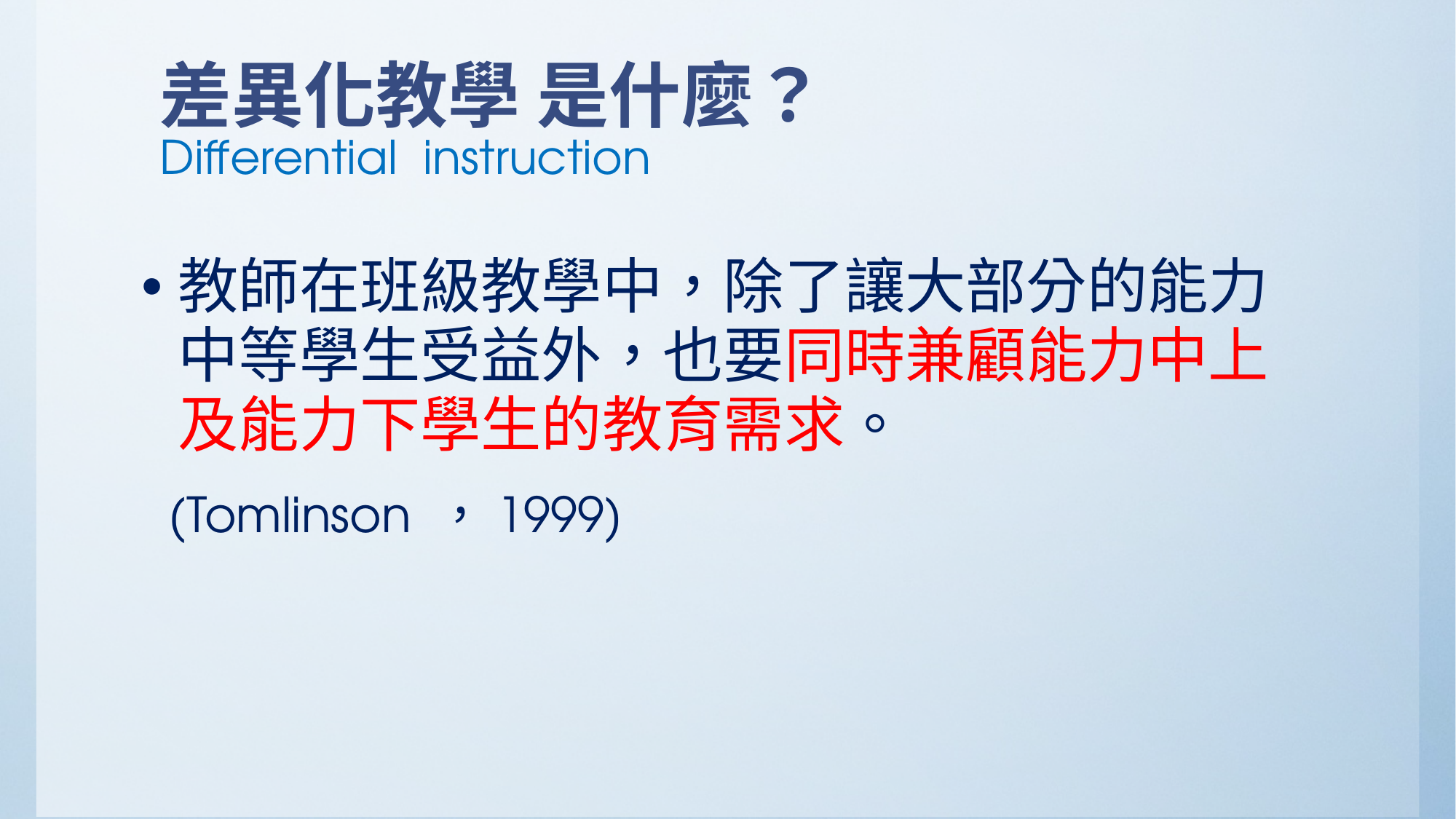

# 差異化教學 是什麼？ Differential  instruction
教師在班級教學中，除了讓大部分的能力中等學生受益外，也要同時兼顧能力中上及能力下學生的教育需求。
  (Tomlinson ，1999)